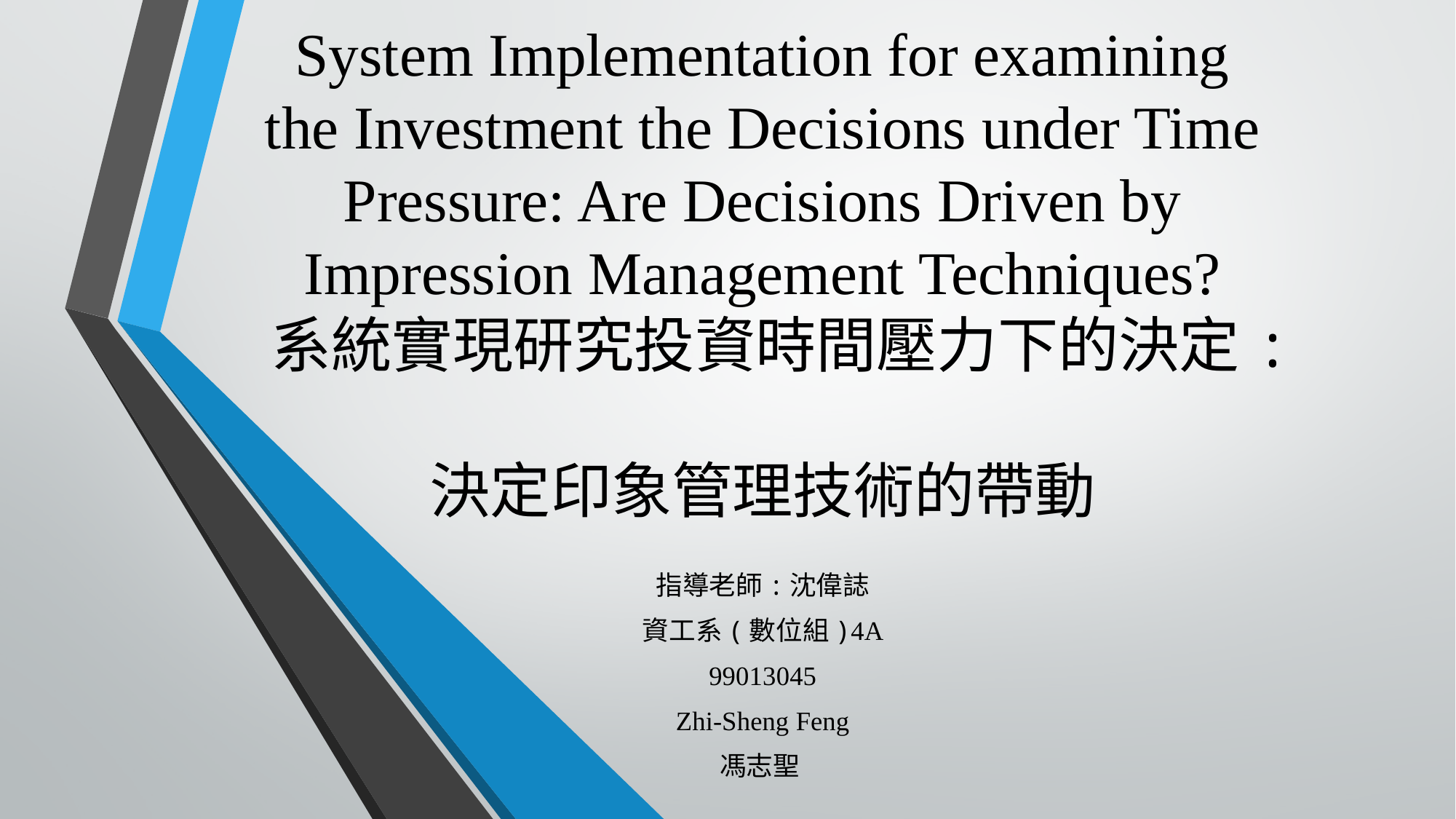

# System Implementation for examining the Investment the Decisions under Time Pressure: Are Decisions Driven by Impression Management Techniques? 系統實現研究投資時間壓力下的決定: 決定印象管理技術的帶動
指導老師:沈偉誌
資工系(數位組)4A
99013045
Zhi-Sheng Feng
馮志聖